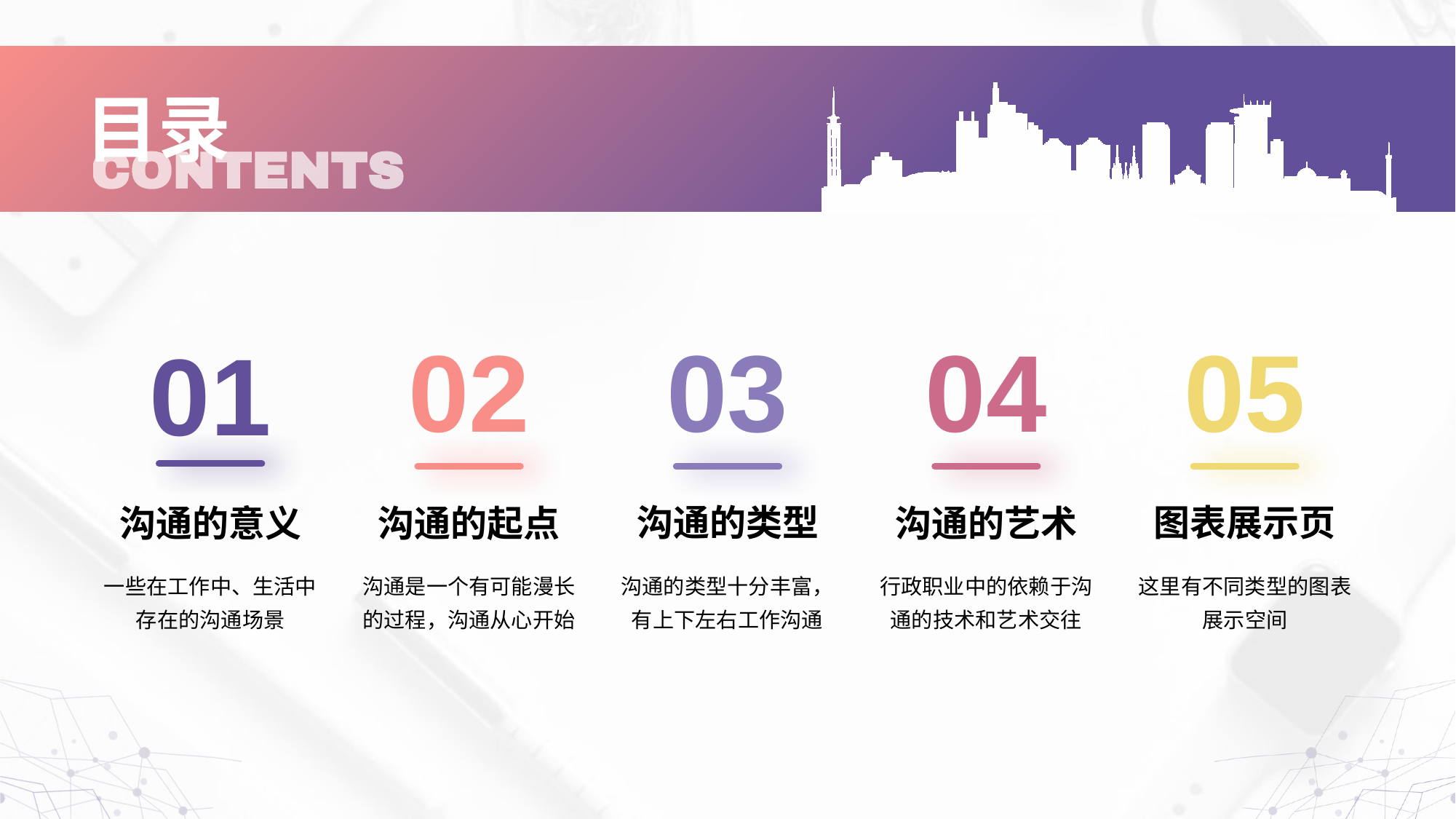

图表展示页
沟通的类型
沟通的意义
沟通的起点
沟通的艺术
这里有不同类型的图表展示空间
沟通是一个有可能漫长的过程，沟通从心开始
沟通的类型十分丰富，有上下左右工作沟通
行政职业中的依赖于沟通的技术和艺术交往
一些在工作中、生活中存在的沟通场景